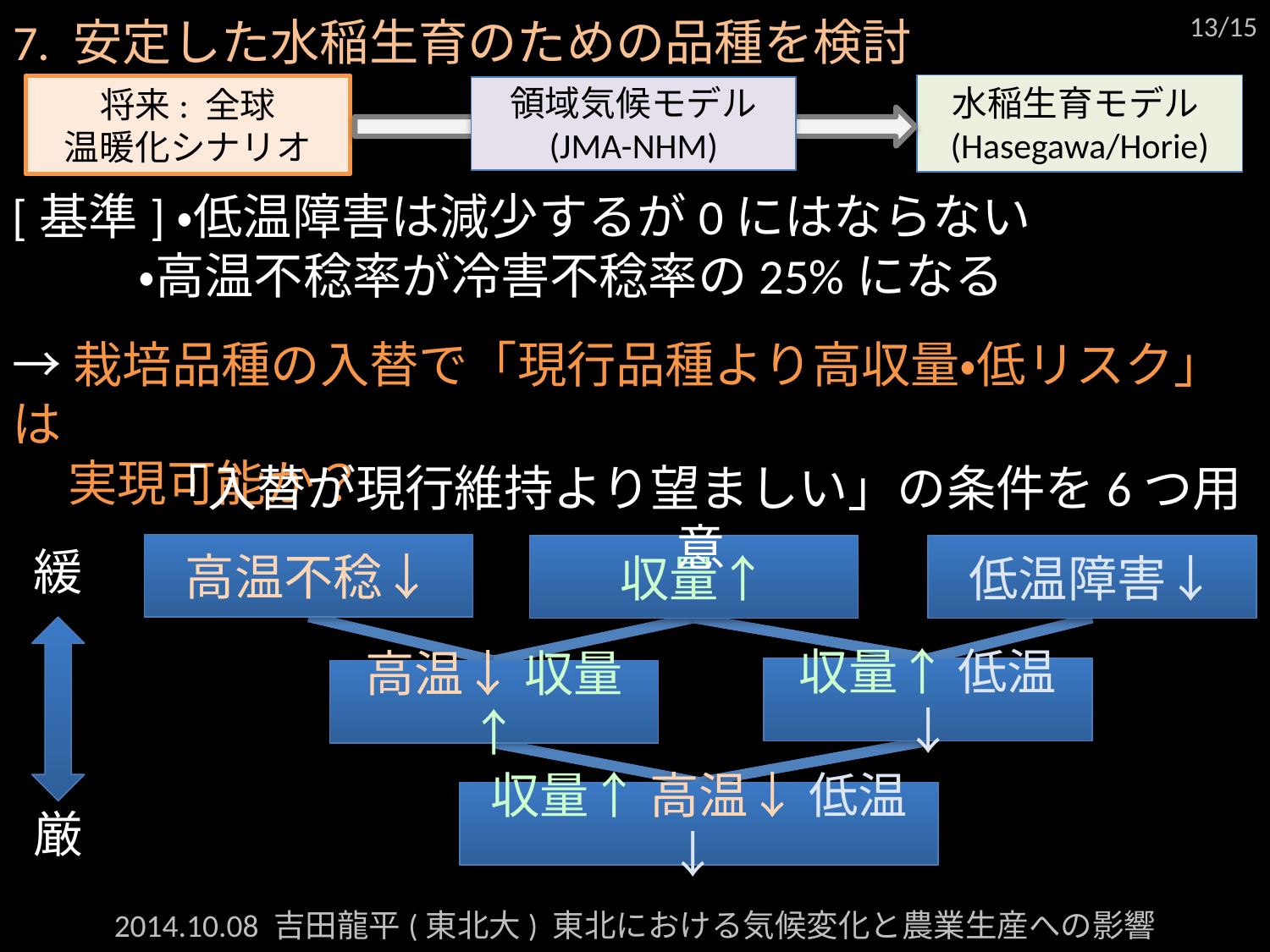

7. 安定した水稲生育のための品種を検討
水稲生育モデル(Hasegawa/Horie)
将来: 全球
温暖化シナリオ
領域気候モデル
(JMA-NHM)

[基準]・低温障害は減少するが0にはならない
　       ・高温不稔率が冷害不稔率の25%になる

→栽培品種の入替で「現行品種より高収量・低リスク」は
    実現可能か？
「入替が現行維持より望ましい」の条件を6つ用意
緩

厳
高温不稔↓
収量↑
低温障害↓

収量↑ 低温↓
高温↓ 収量↑
収量↑ 高温↓ 低温↓